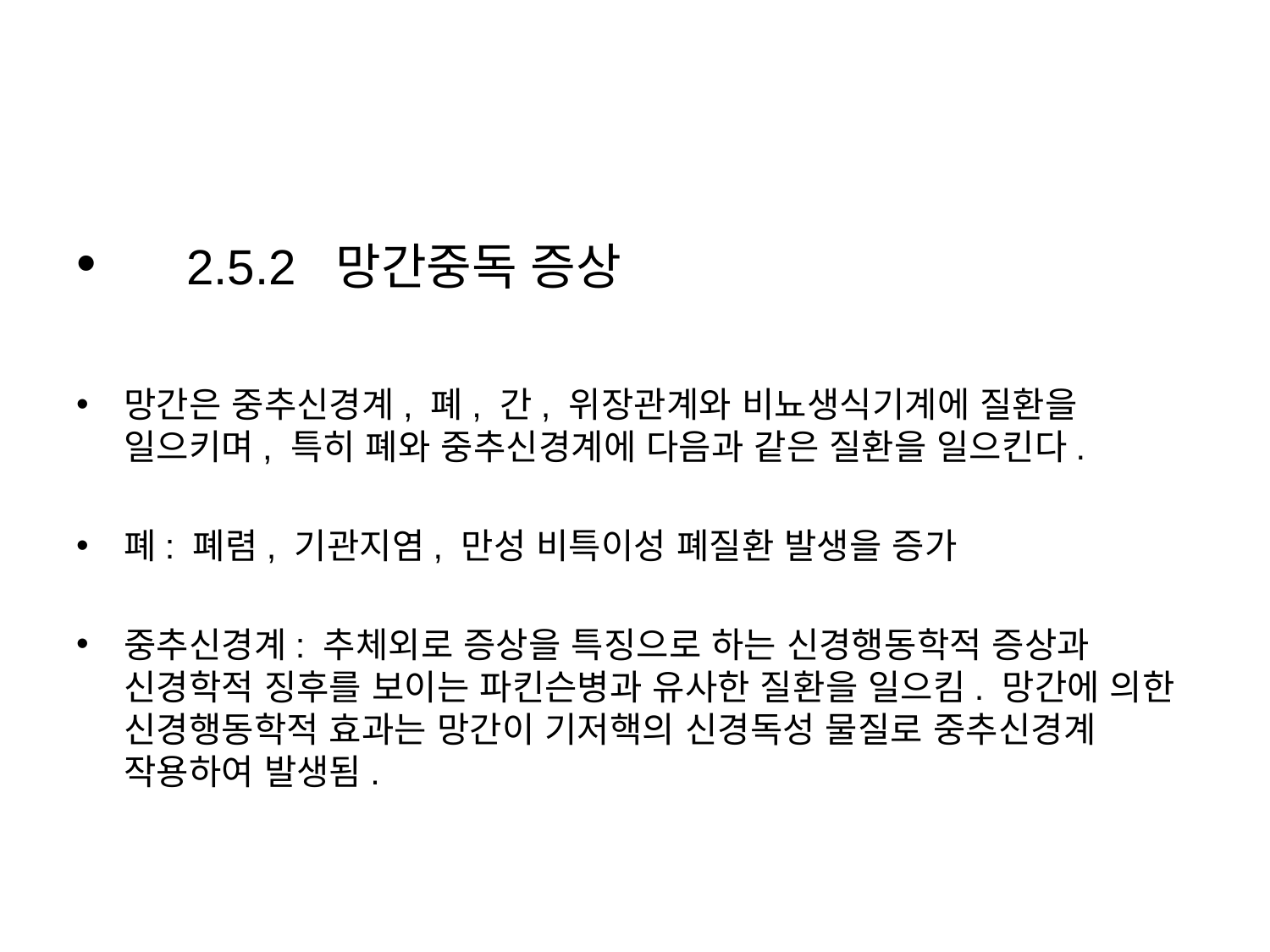

2.5.2  망간중독 증상

망간은 중추신경계, 폐, 간, 위장관계와 비뇨생식기계에 질환을 일으키며, 특히 폐와 중추신경계에 다음과 같은 질환을 일으킨다.

폐: 폐렴, 기관지염, 만성 비특이성 폐질환 발생을 증가

중추신경계: 추체외로 증상을 특징으로 하는 신경행동학적 증상과 신경학적 징후를 보이는 파킨슨병과 유사한 질환을 일으킴. 망간에 의한 신경행동학적 효과는 망간이 기저핵의 신경독성 물질로 중추신경계 작용하여 발생됨.